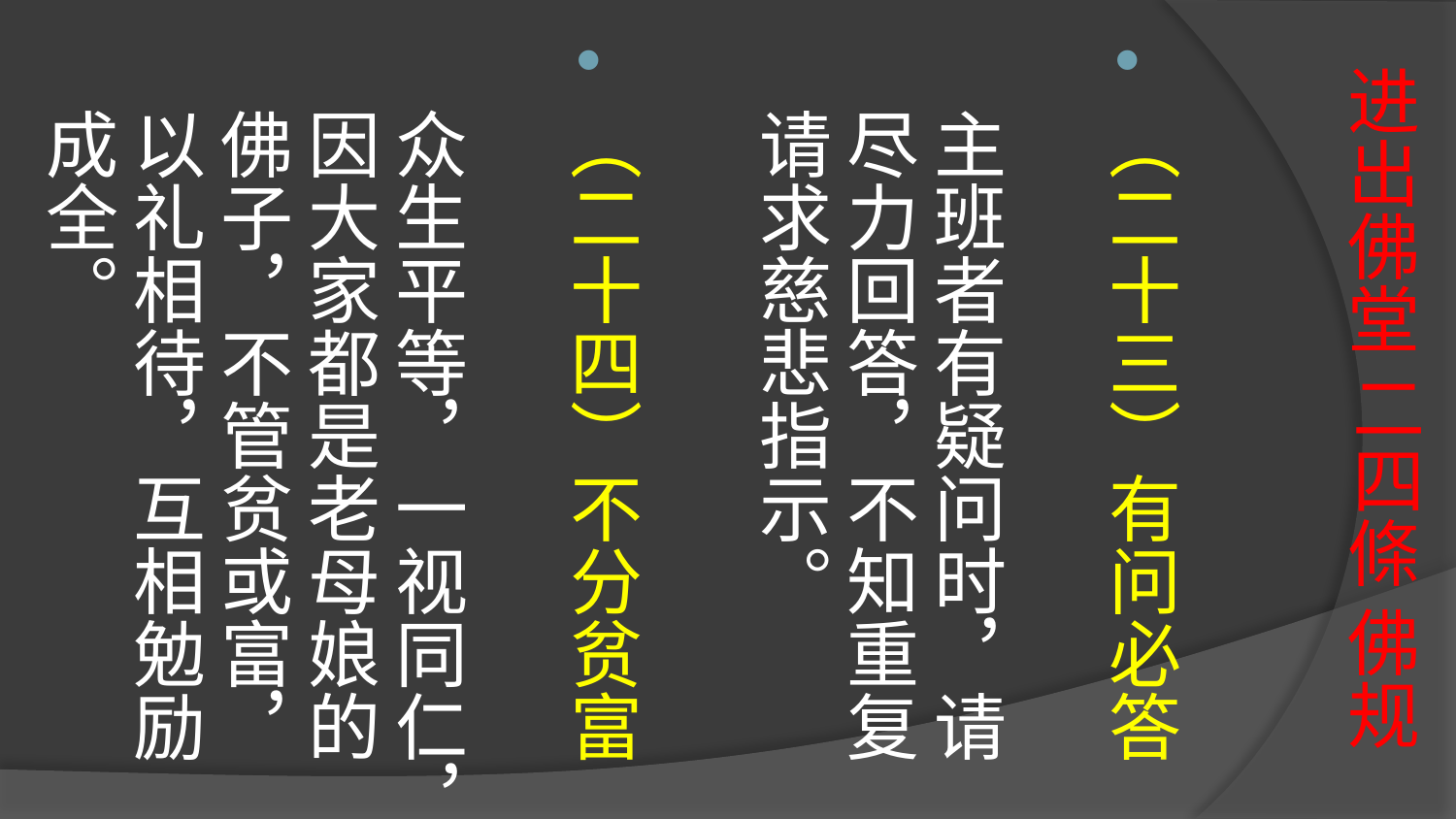

# 进出佛堂 二四條 佛规
（二十三）有问必答
主班者有疑问时，请尽力回答，不知重复请求慈悲指示。
（二十四）不分贫富
众生平等，一视同仁，因大家都是老母娘的佛子，不管贫或富，以礼相待，互相勉励成全。